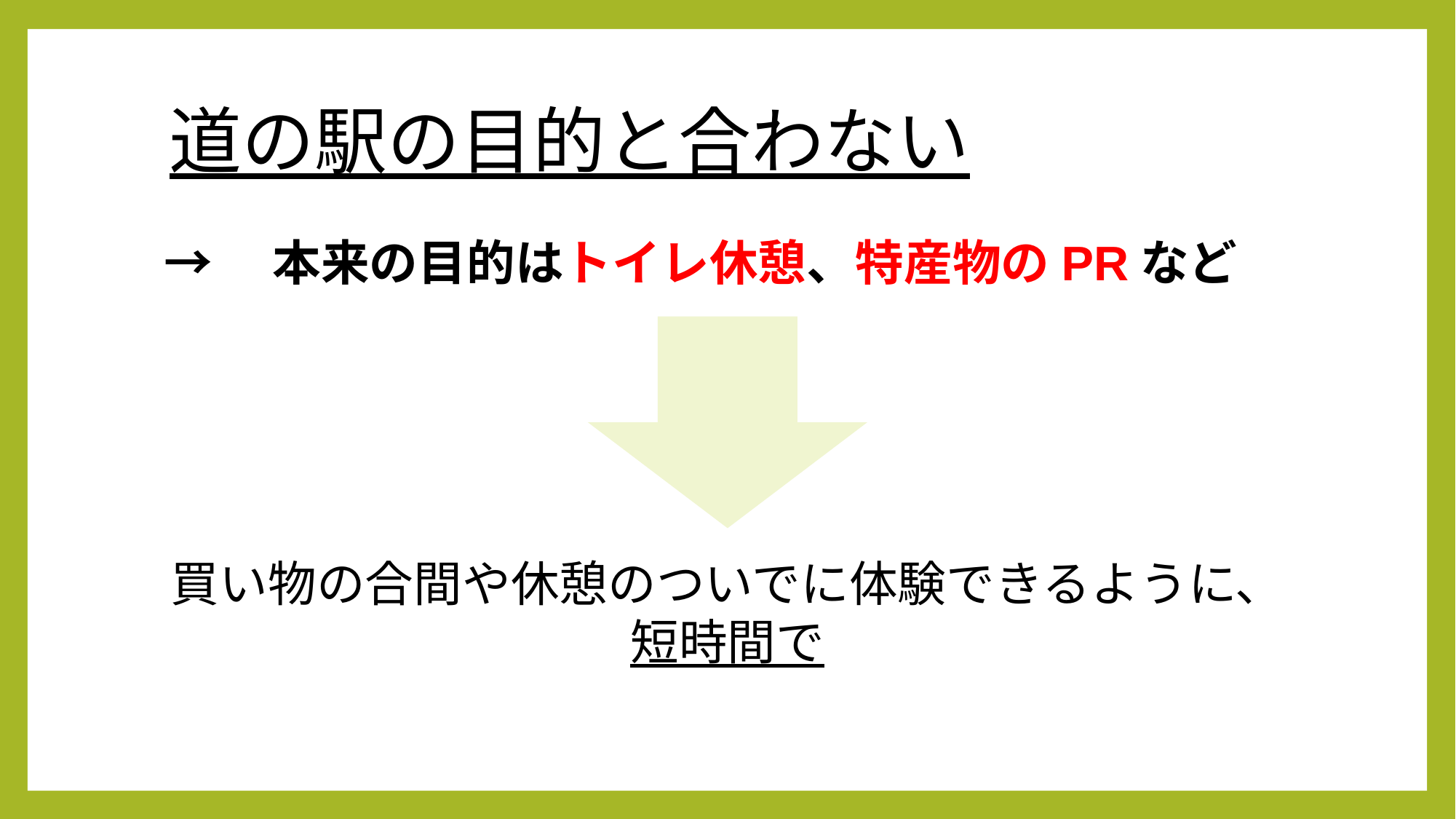

#
道の駅の目的と合わない
→　本来の目的はトイレ休憩、特産物のPRなど

買い物の合間や休憩のついでに体験できるように、
短時間で